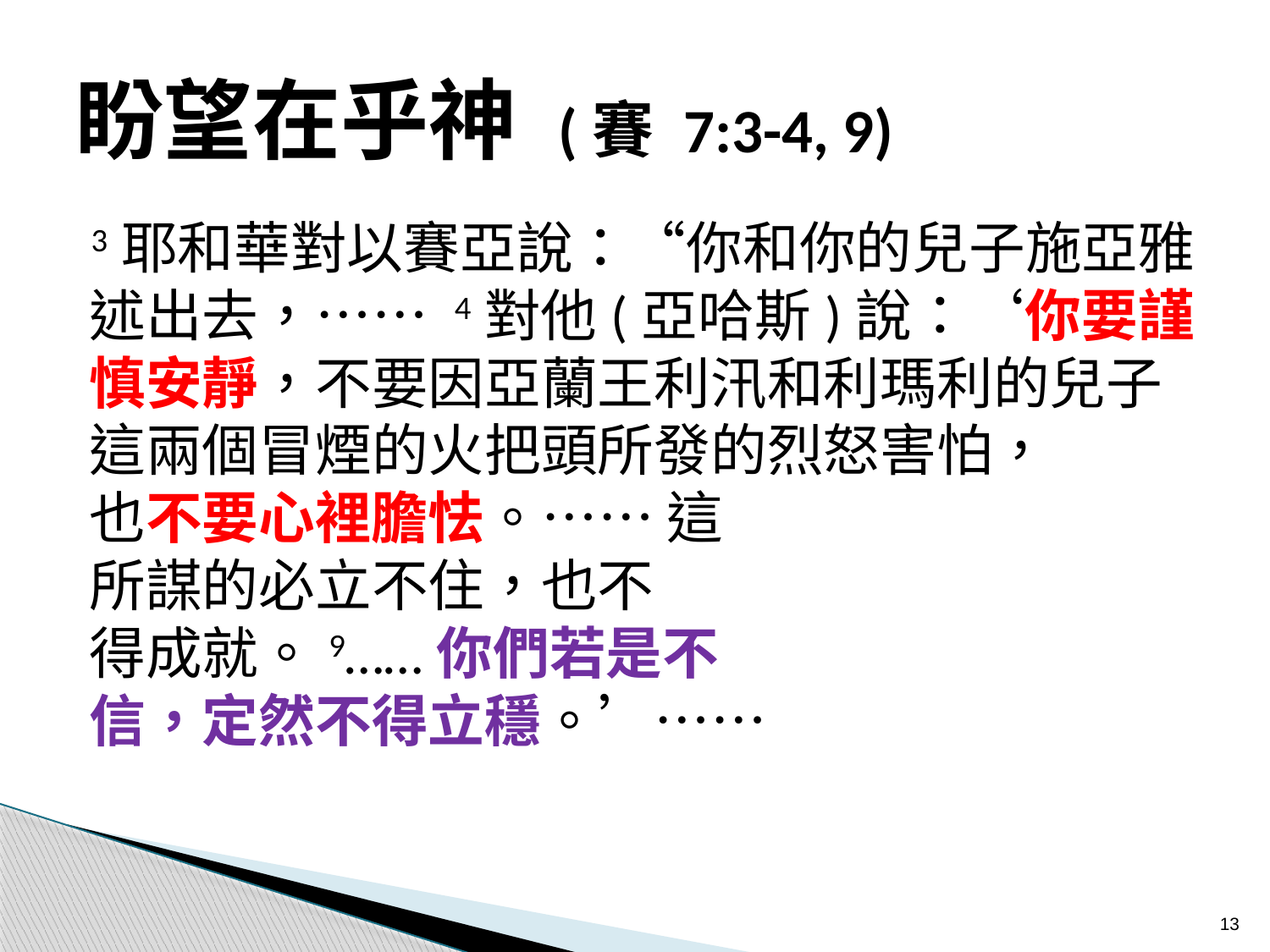

# 盼望在乎神 (賽 7:3-4, 9)
3耶和華對以賽亞說：“你和你的兒子施亞雅述出去，…… 4對他(亞哈斯)說：‘你要謹慎安靜，不要因亞蘭王利汛和利瑪利的兒子這兩個冒煙的火把頭所發的烈怒害怕，
也不要心裡膽怯。…… 這
所謀的必立不住，也不
得成就。9……你們若是不
信，定然不得立穩。’……
13